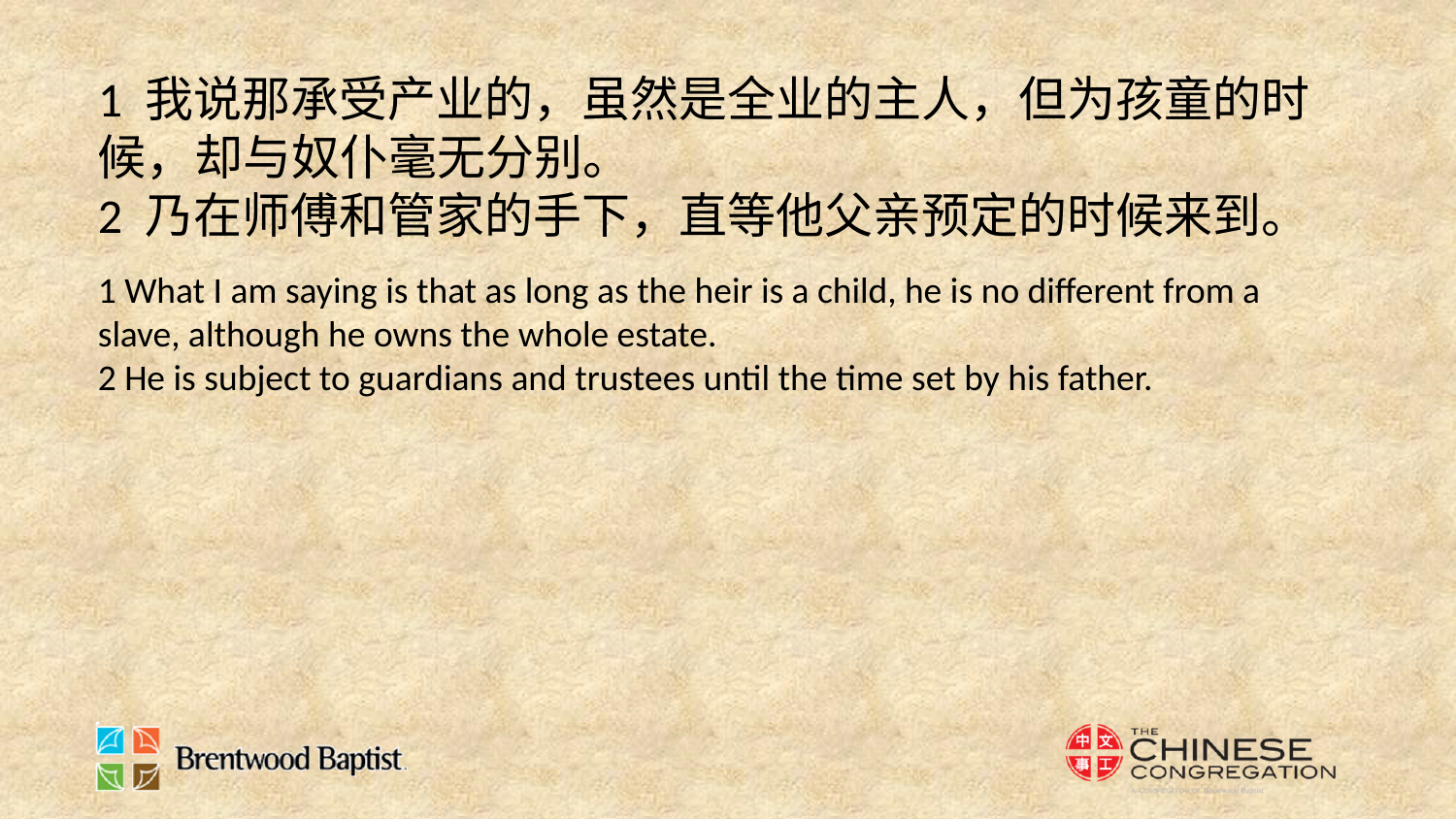

1 我说那承受产业的，虽然是全业的主人，但为孩童的时候，却与奴仆毫无分别。
2 乃在师傅和管家的手下，直等他父亲预定的时候来到。

1 What I am saying is that as long as the heir is a child, he is no different from a slave, although he owns the whole estate.
2 He is subject to guardians and trustees until the time set by his father.